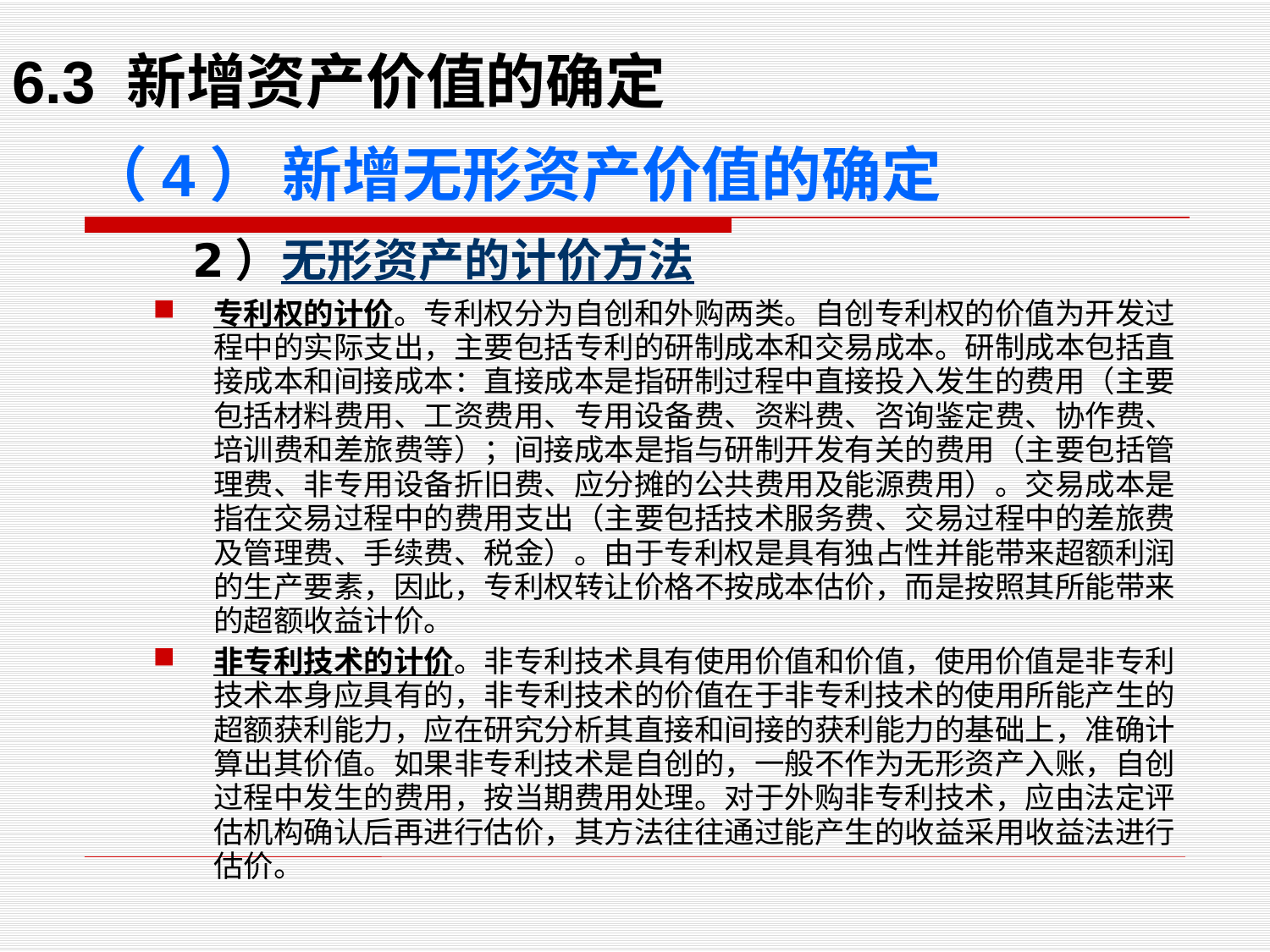

6.3 新增资产价值的确定
（4） 新增无形资产价值的确定
     2）无形资产的计价方法
专利权的计价。专利权分为自创和外购两类。自创专利权的价值为开发过程中的实际支出，主要包括专利的研制成本和交易成本。研制成本包括直接成本和间接成本：直接成本是指研制过程中直接投入发生的费用（主要包括材料费用、工资费用、专用设备费、资料费、咨询鉴定费、协作费、培训费和差旅费等）；间接成本是指与研制开发有关的费用（主要包括管理费、非专用设备折旧费、应分摊的公共费用及能源费用）。交易成本是指在交易过程中的费用支出（主要包括技术服务费、交易过程中的差旅费及管理费、手续费、税金）。由于专利权是具有独占性并能带来超额利润的生产要素，因此，专利权转让价格不按成本估价，而是按照其所能带来的超额收益计价。
非专利技术的计价。非专利技术具有使用价值和价值，使用价值是非专利技术本身应具有的，非专利技术的价值在于非专利技术的使用所能产生的超额获利能力，应在研究分析其直接和间接的获利能力的基础上，准确计算出其价值。如果非专利技术是自创的，一般不作为无形资产入账，自创过程中发生的费用，按当期费用处理。对于外购非专利技术，应由法定评估机构确认后再进行估价，其方法往往通过能产生的收益采用收益法进行估价。